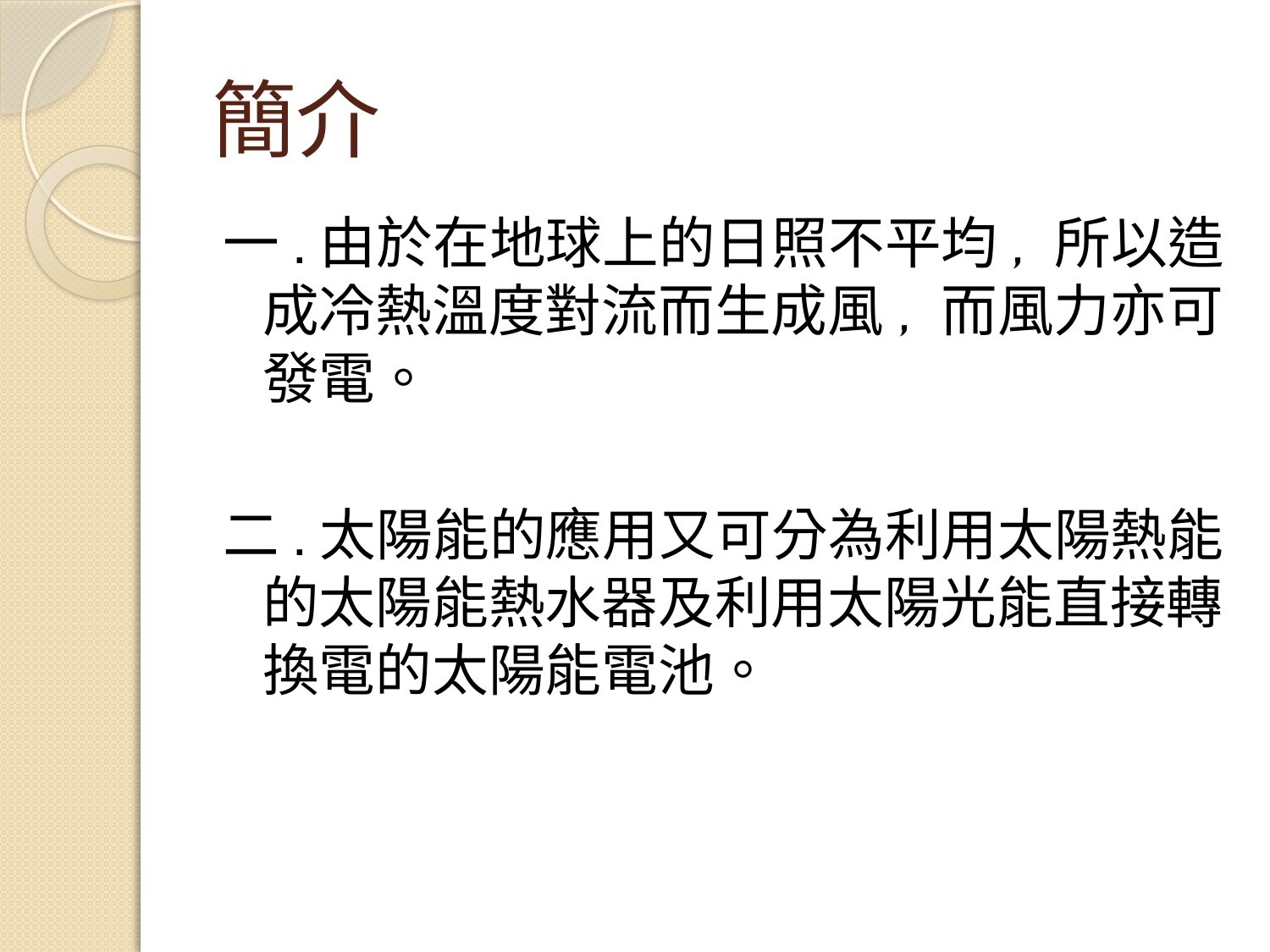

# 簡介
一.由於在地球上的日照不平均, 所以造成冷熱溫度對流而生成風, 而風力亦可發電。

二.太陽能的應用又可分為利用太陽熱能的太陽能熱水器及利用太陽光能直接轉換電的太陽能電池。